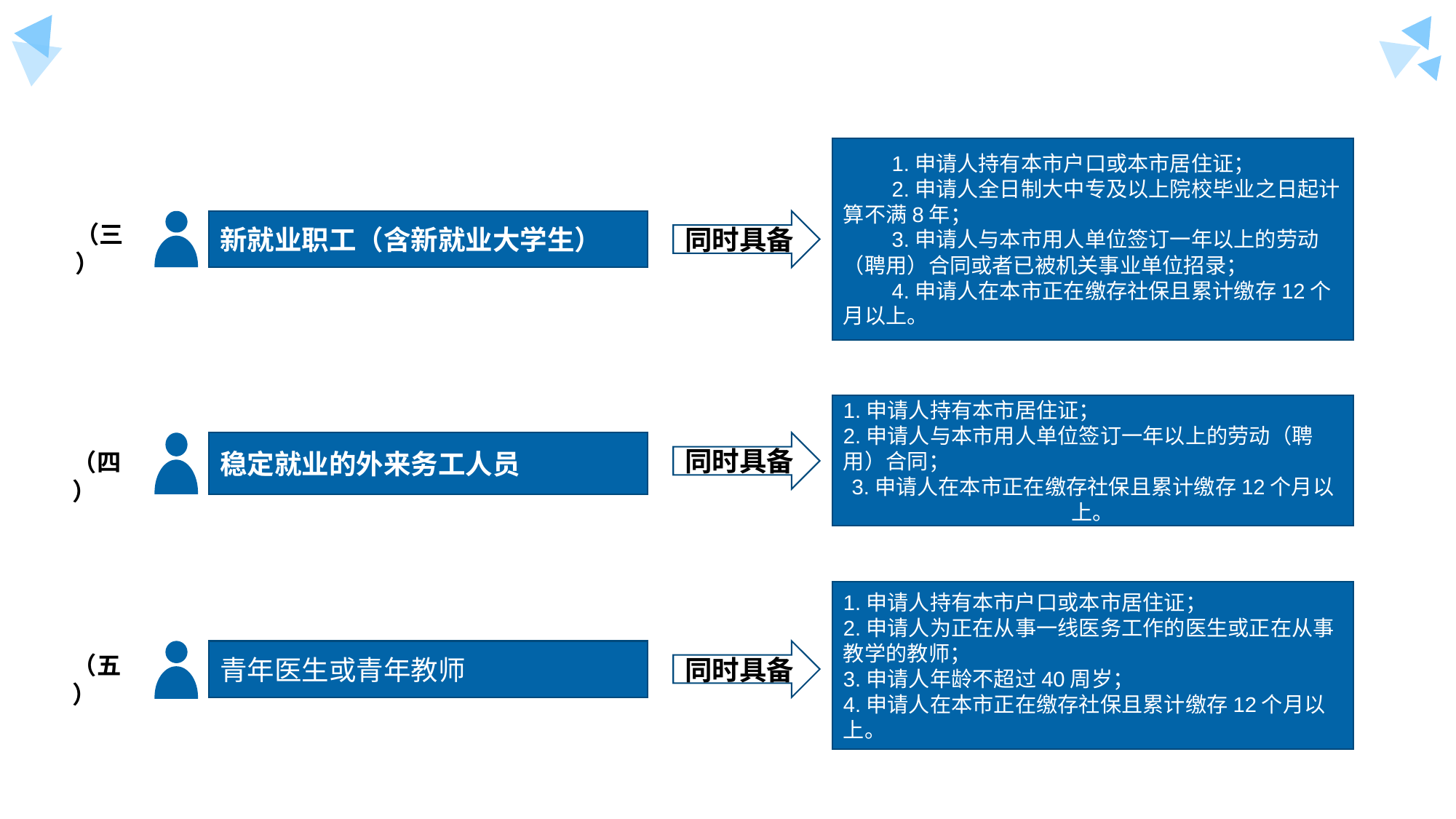

1.申请人持有本市户口或本市居住证；
2.申请人全日制大中专及以上院校毕业之日起计算不满8年；
3.申请人与本市用人单位签订一年以上的劳动（聘用）合同或者已被机关事业单位招录；
4.申请人在本市正在缴存社保且累计缴存12个月以上。

新就业职工（含新就业大学生）
同时具备
（三）
1.申请人持有本市居住证；
2.申请人与本市用人单位签订一年以上的劳动（聘用）合同；
3.申请人在本市正在缴存社保且累计缴存12个月以上。
同时具备

稳定就业的外来务工人员
（四）
1.申请人持有本市户口或本市居住证；
2.申请人为正在从事一线医务工作的医生或正在从事教学的教师；
3.申请人年龄不超过40周岁；
4.申请人在本市正在缴存社保且累计缴存12个月以上。
同时具备

青年医生或青年教师
（五）